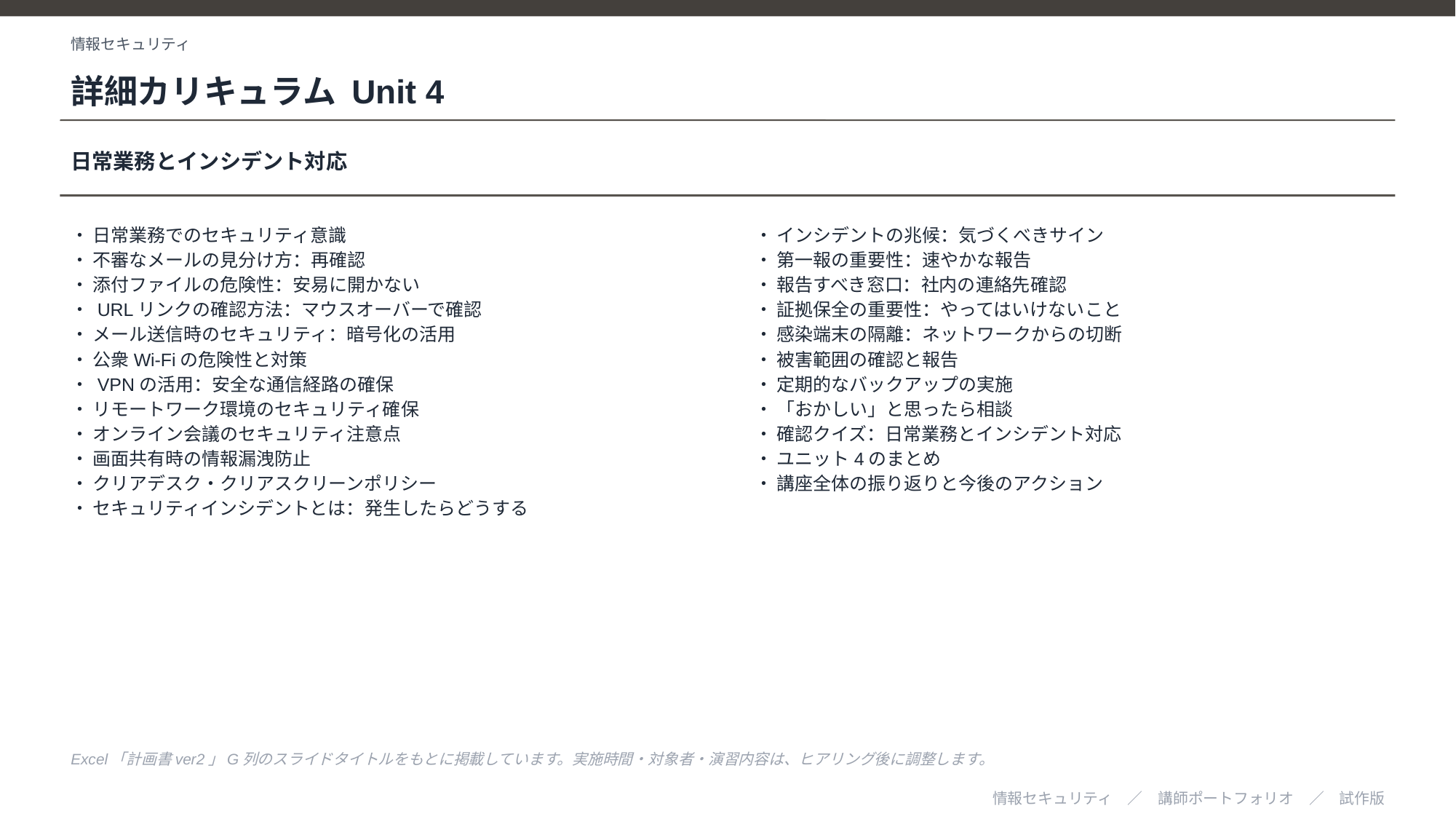

情報セキュリティ
詳細カリキュラム Unit 4

日常業務とインシデント対応

・ 日常業務でのセキュリティ意識
・ 不審なメールの見分け方：再確認
・ 添付ファイルの危険性：安易に開かない
・ URLリンクの確認方法：マウスオーバーで確認
・ メール送信時のセキュリティ：暗号化の活用
・ 公衆Wi-Fiの危険性と対策
・ VPNの活用：安全な通信経路の確保
・ リモートワーク環境のセキュリティ確保
・ オンライン会議のセキュリティ注意点
・ 画面共有時の情報漏洩防止
・ クリアデスク・クリアスクリーンポリシー
・ セキュリティインシデントとは：発生したらどうする
・ インシデントの兆候：気づくべきサイン
・ 第一報の重要性：速やかな報告
・ 報告すべき窓口：社内の連絡先確認
・ 証拠保全の重要性：やってはいけないこと
・ 感染端末の隔離：ネットワークからの切断
・ 被害範囲の確認と報告
・ 定期的なバックアップの実施
・ 「おかしい」と思ったら相談
・ 確認クイズ：日常業務とインシデント対応
・ ユニット4のまとめ
・ 講座全体の振り返りと今後のアクション
Excel「計画書ver2」G列のスライドタイトルをもとに掲載しています。実施時間・対象者・演習内容は、ヒアリング後に調整します。
情報セキュリティ　／　講師ポートフォリオ　／　試作版